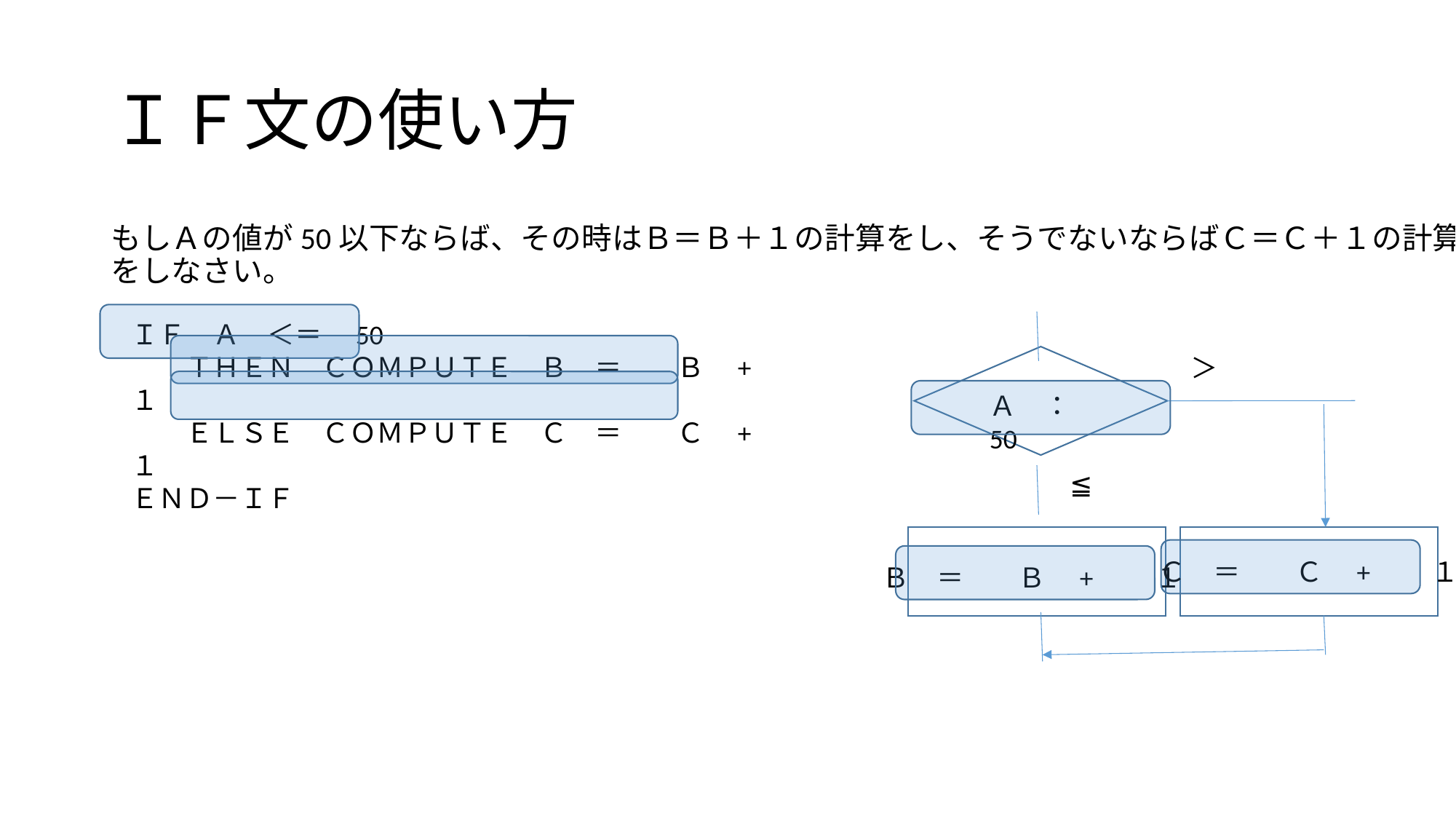

# ＩＦ文の使い方
もしＡの値が50以下ならば、その時はＢ＝Ｂ＋１の計算をし、そうでないならばＣ＝Ｃ＋１の計算をしなさい。

ＩＦ　Ａ　＜＝　50
　　ＴＨＥＮ　ＣＯＭＰＵＴＥ　Ｂ　＝　　Ｂ　+　　１
　　ＥＬＳＥ　ＣＯＭＰＵＴＥ　Ｃ　＝　　Ｃ　+　　１
ＥＮＤ－ＩＦ

＞

Ａ　：　50
≦

Ｃ　＝　　Ｃ　+　　１
Ｂ　＝　　Ｂ　+　　１